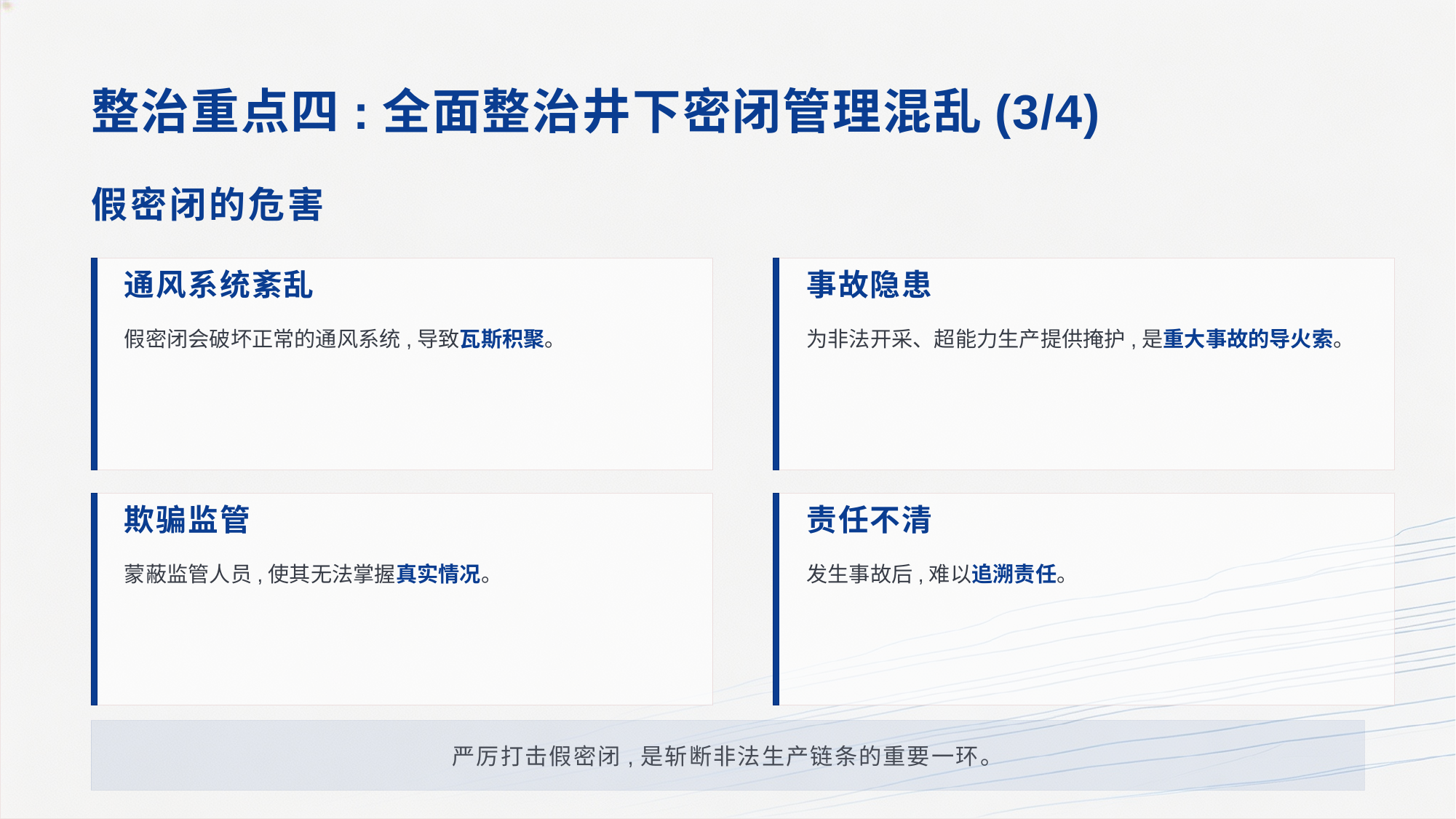

整治重点四:全面整治井下密闭管理混乱(3/4)
假密闭的危害

通风系统紊乱

事故隐患
假密闭会破坏正常的通风系统,导致瓦斯积聚。
为非法开采、超能力生产提供掩护,是重大事故的导火索。

欺骗监管

责任不清
蒙蔽监管人员,使其无法掌握真实情况。
发生事故后,难以追溯责任。

严厉打击假密闭,是斩断非法生产链条的重要一环。